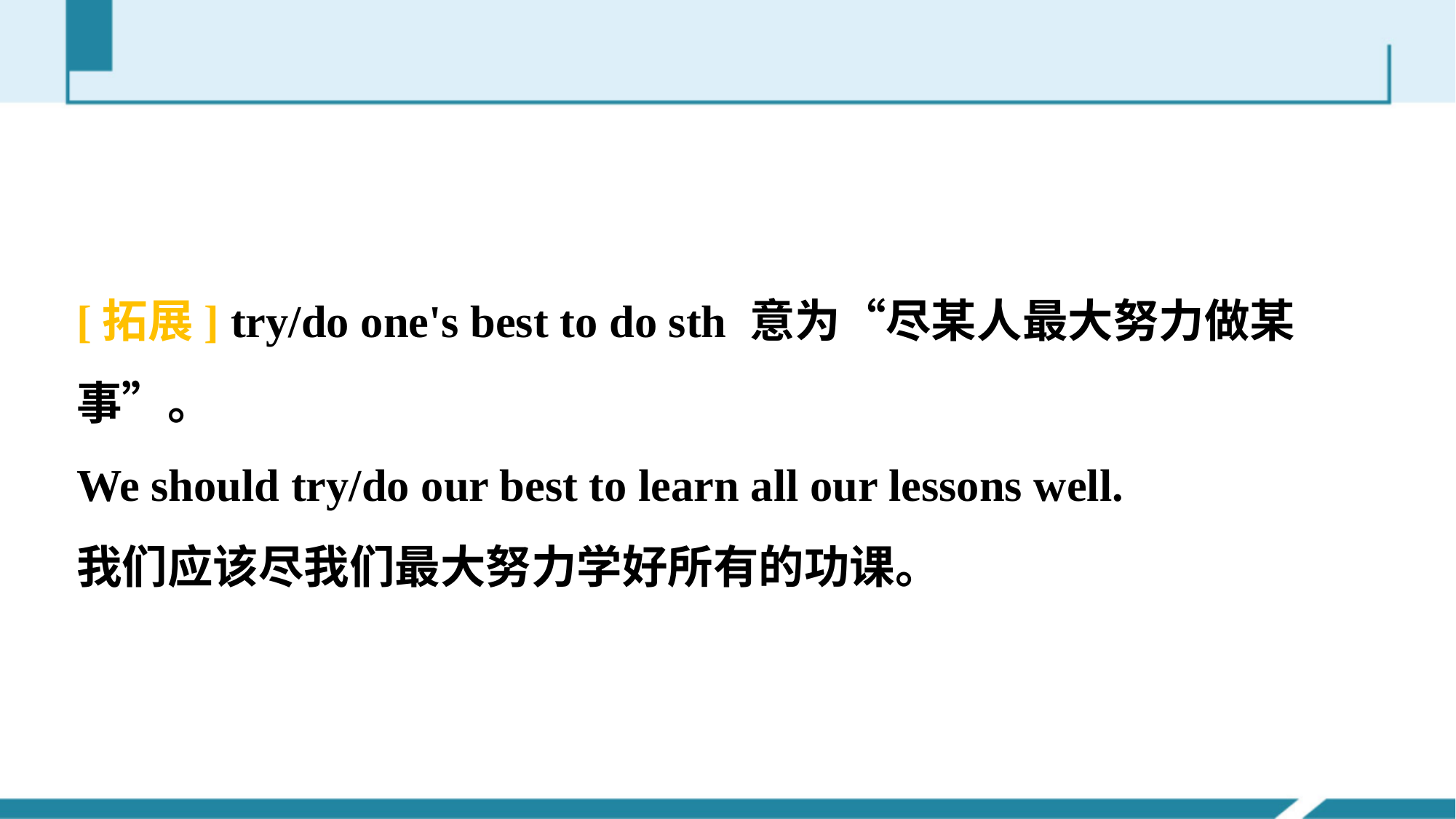

[拓展] try/do one's best to do sth 意为“尽某人最大努力做某事”。
We should try/do our best to learn all our lessons well.
我们应该尽我们最大努力学好所有的功课。